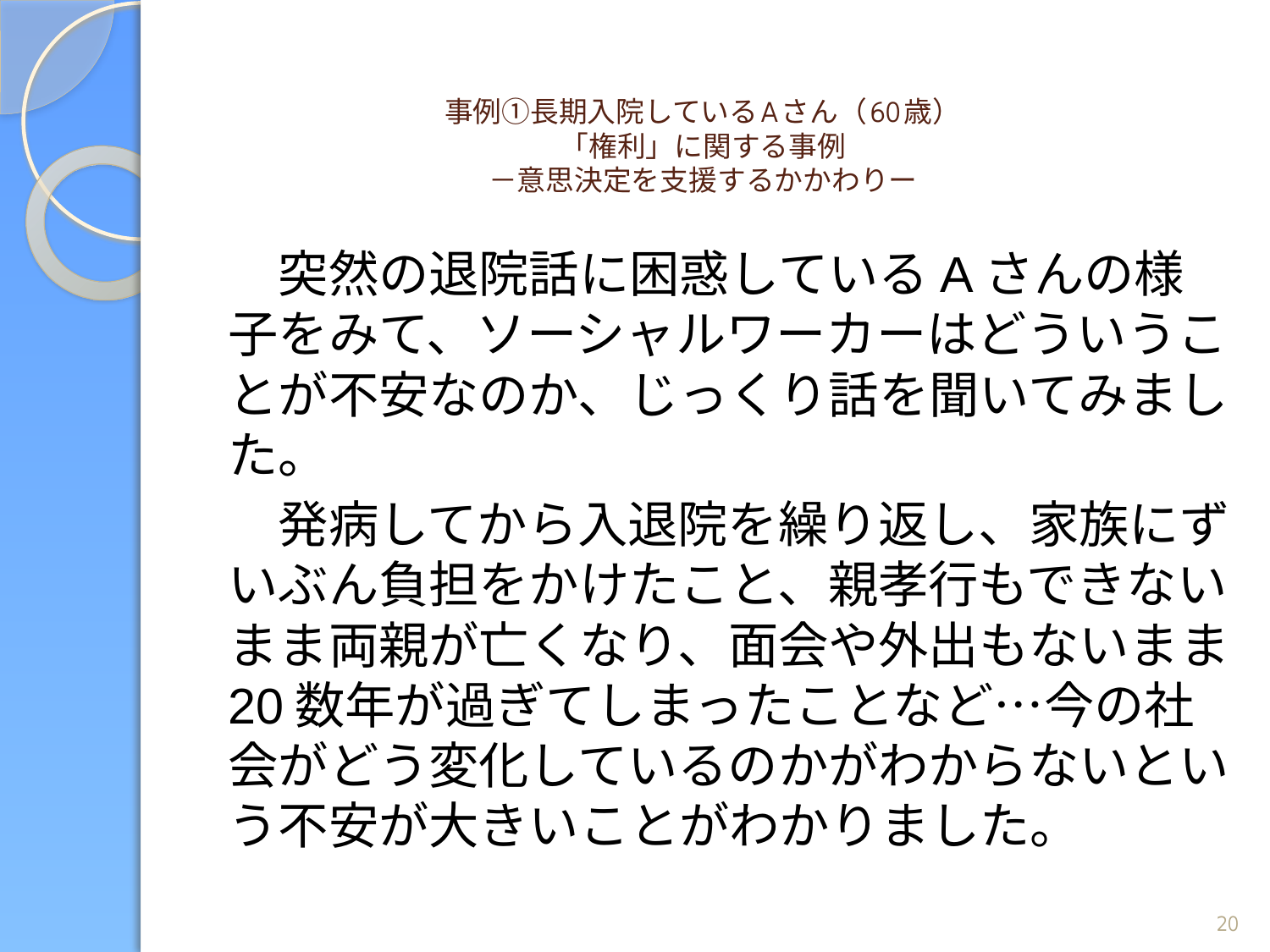

# 事例①長期入院しているAさん（60歳） 「権利」に関する事例 －意思決定を支援するかかわりー
　突然の退院話に困惑しているAさんの様子をみて、ソーシャルワーカーはどういうことが不安なのか、じっくり話を聞いてみました。
　発病してから入退院を繰り返し、家族にずいぶん負担をかけたこと、親孝行もできないまま両親が亡くなり、面会や外出もないまま20数年が過ぎてしまったことなど…今の社会がどう変化しているのかがわからないという不安が大きいことがわかりました。
20